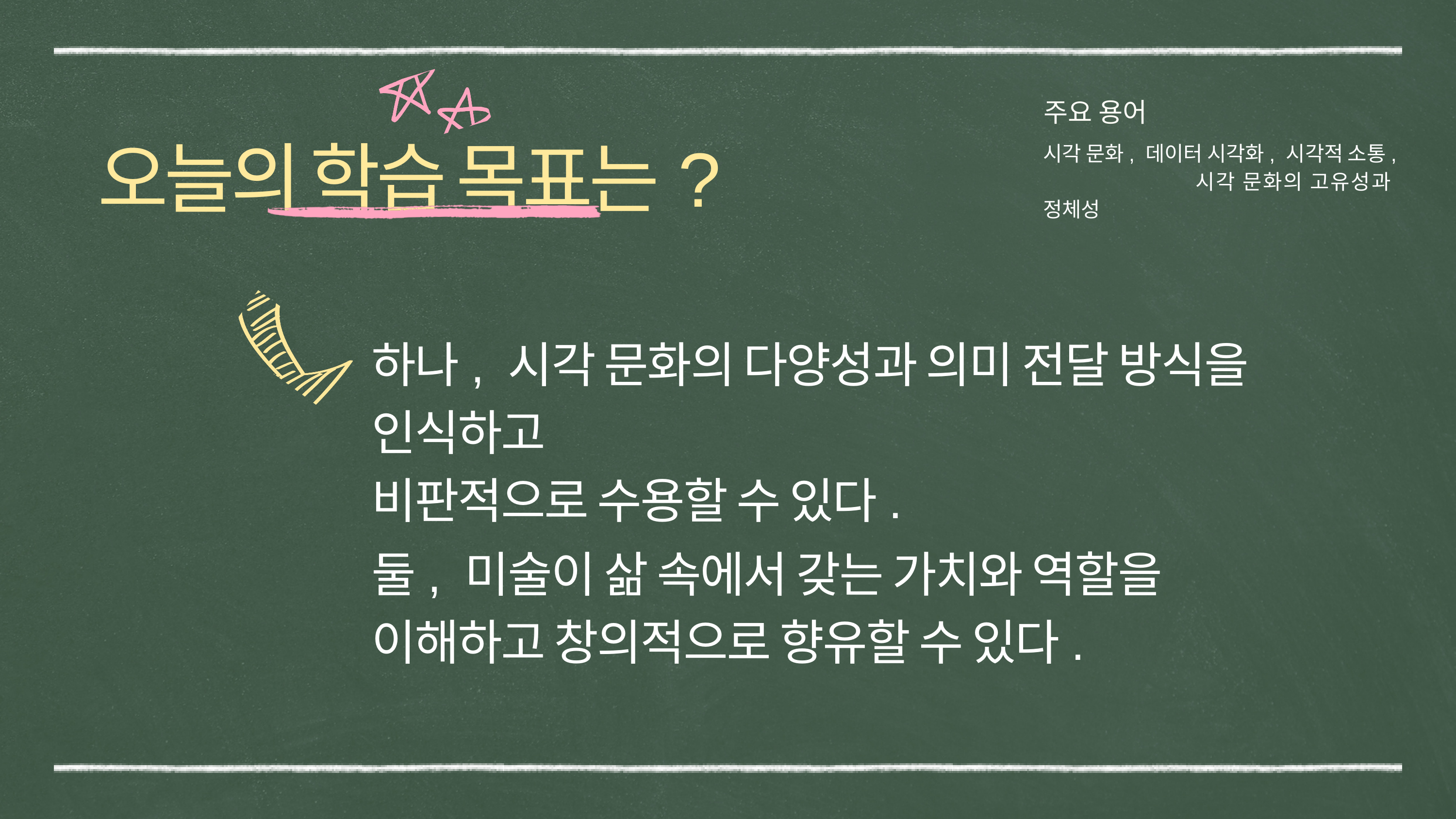

주요 용어
오늘의 학습 목표는?
시각 문화, 데이터 시각화, 시각적 소통,                    시각 문화의 고유성과 정체성

하나, 시각 문화의 다양성과 의미 전달 방식을 인식하고
비판적으로 수용할 수 있다.
둘, 미술이 삶 속에서 갖는 가치와 역할을 이해하고 창의적으로 향유할 수 있다.